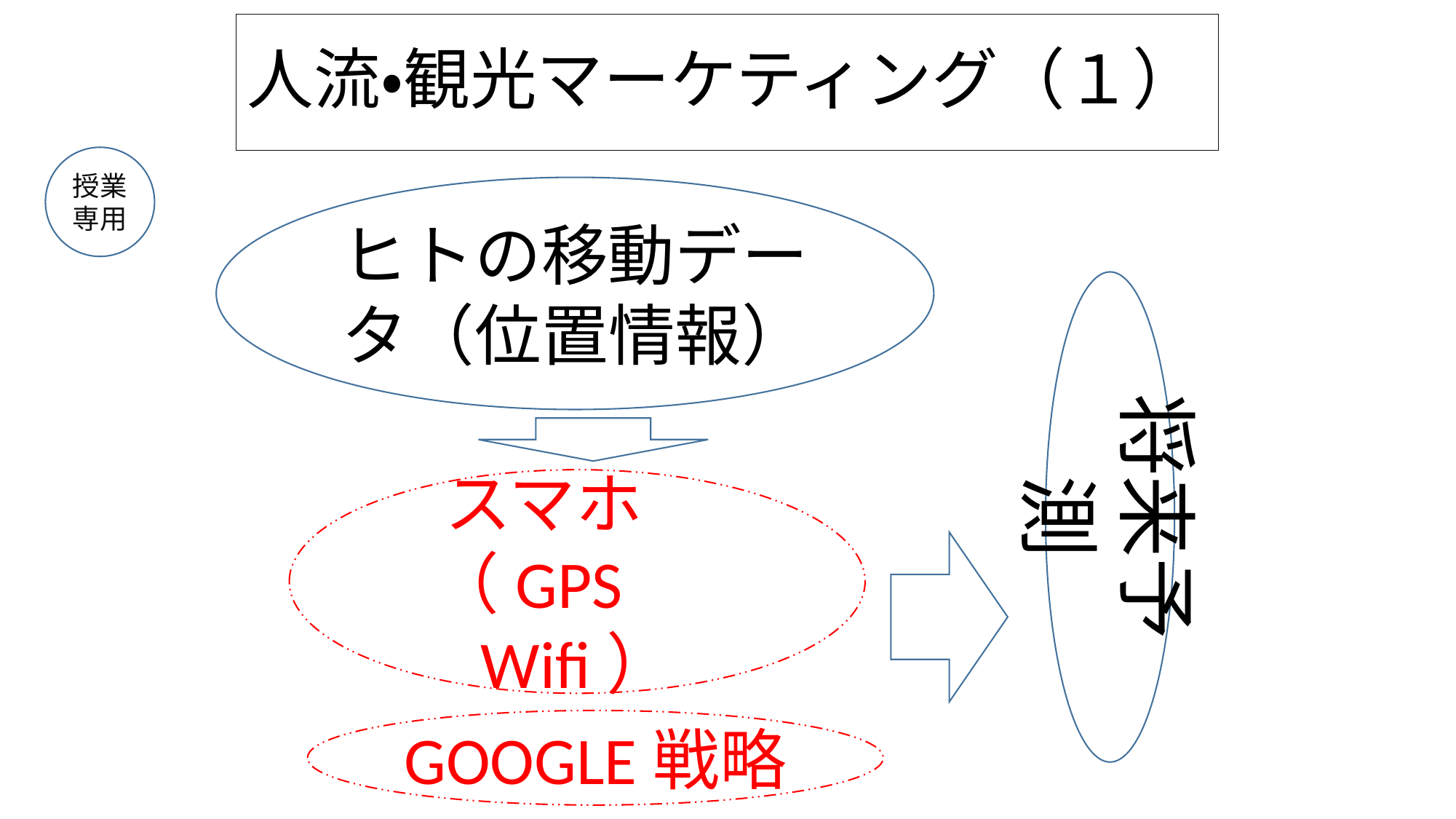

# 人流・観光マーケティング（１）
授業
専用
ヒトの移動データ（位置情報）
将来予測

スマホ
（GPS　Wifi）

GOOGLE戦略